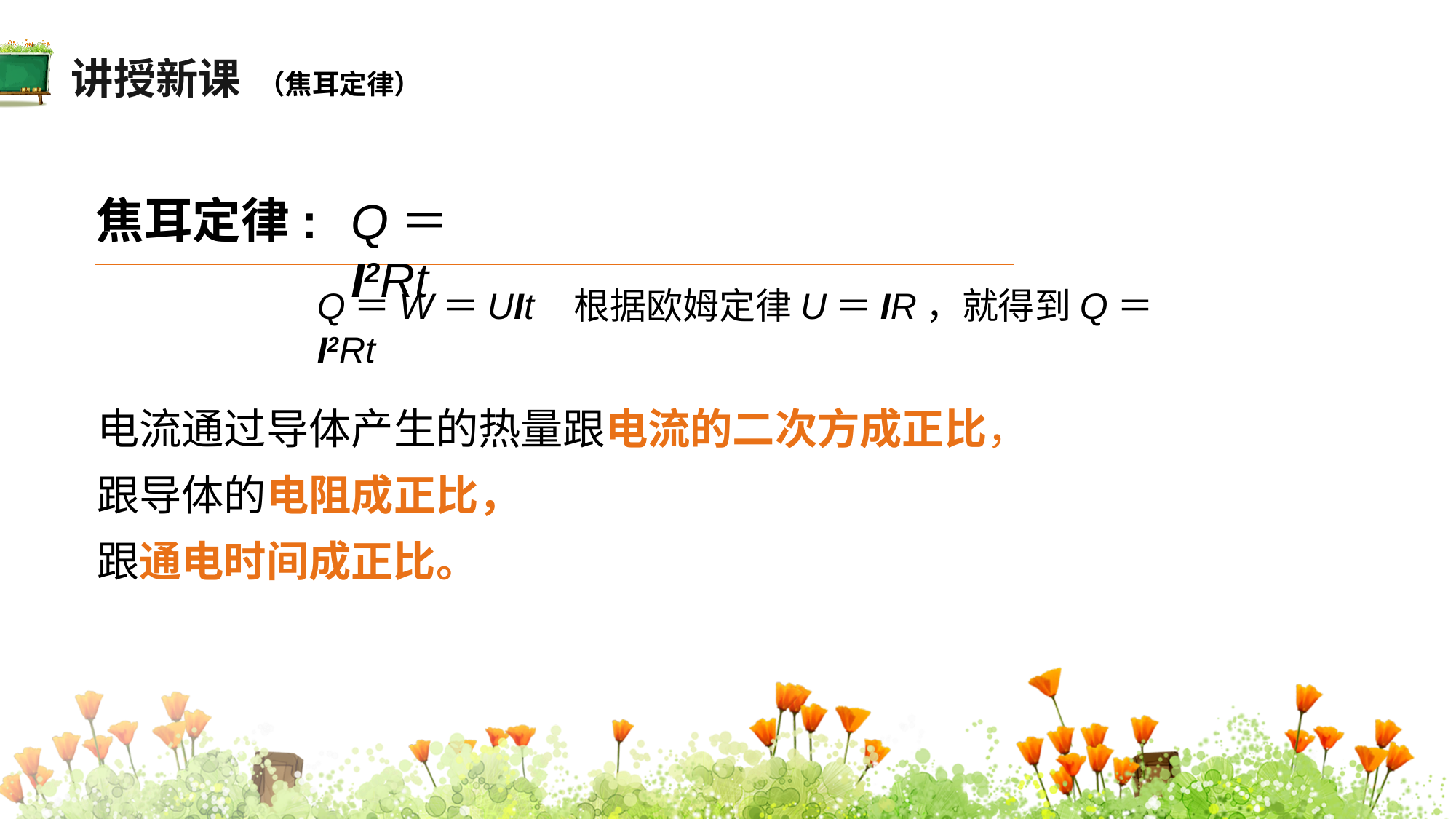

讲授新课
（焦耳定律）

焦耳定律:
Q＝I2Rt
Q＝W＝UIt   根据欧姆定律U＝IR，就得到Q＝I2Rt
电流通过导体产生的热量跟电流的二次方成正比，
跟导体的电阻成正比，
跟通电时间成正比。